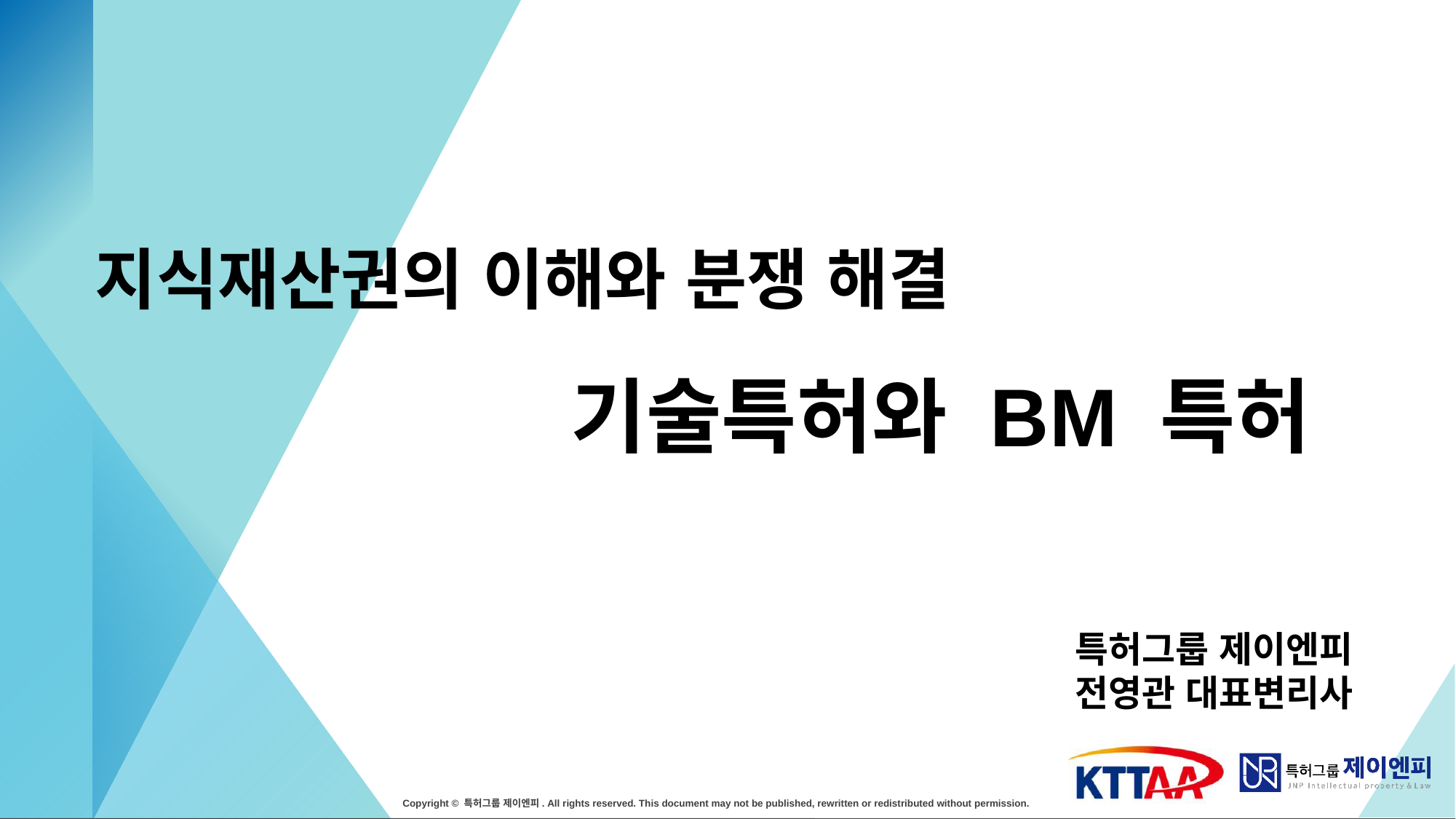

지식재산권의 이해와 분쟁 해결
기술특허와 BM 특허
특허그룹 제이엔피
전영관 대표변리사